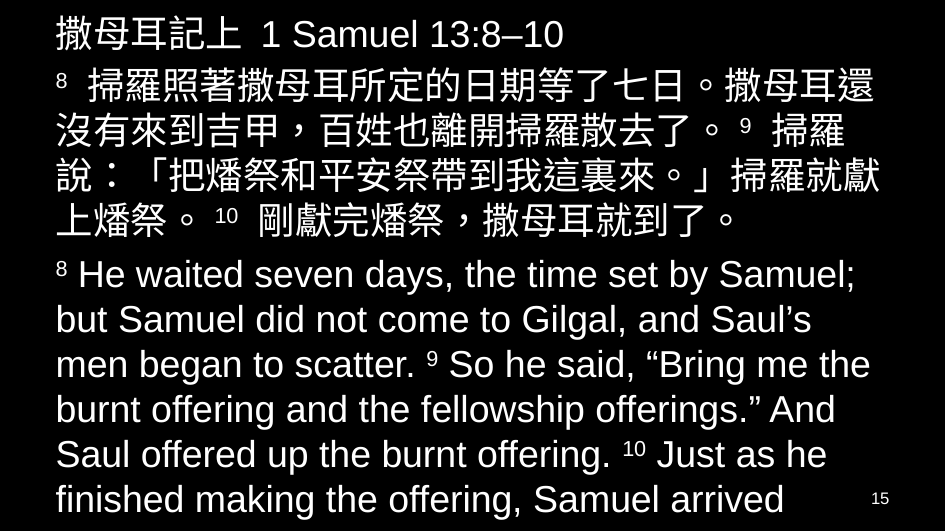

撒母耳記上 1 Samuel 13:8–10
8 掃羅照著撒母耳所定的日期等了七日。撒母耳還沒有來到吉甲，百姓也離開掃羅散去了。9 掃羅說：「把燔祭和平安祭帶到我這裏來。」掃羅就獻上燔祭。10 剛獻完燔祭，撒母耳就到了。
8 He waited seven days, the time set by Samuel; but Samuel did not come to Gilgal, and Saul’s men began to scatter. 9 So he said, “Bring me the burnt offering and the fellowship offerings.” And Saul offered up the burnt offering. 10 Just as he finished making the offering, Samuel arrived

15